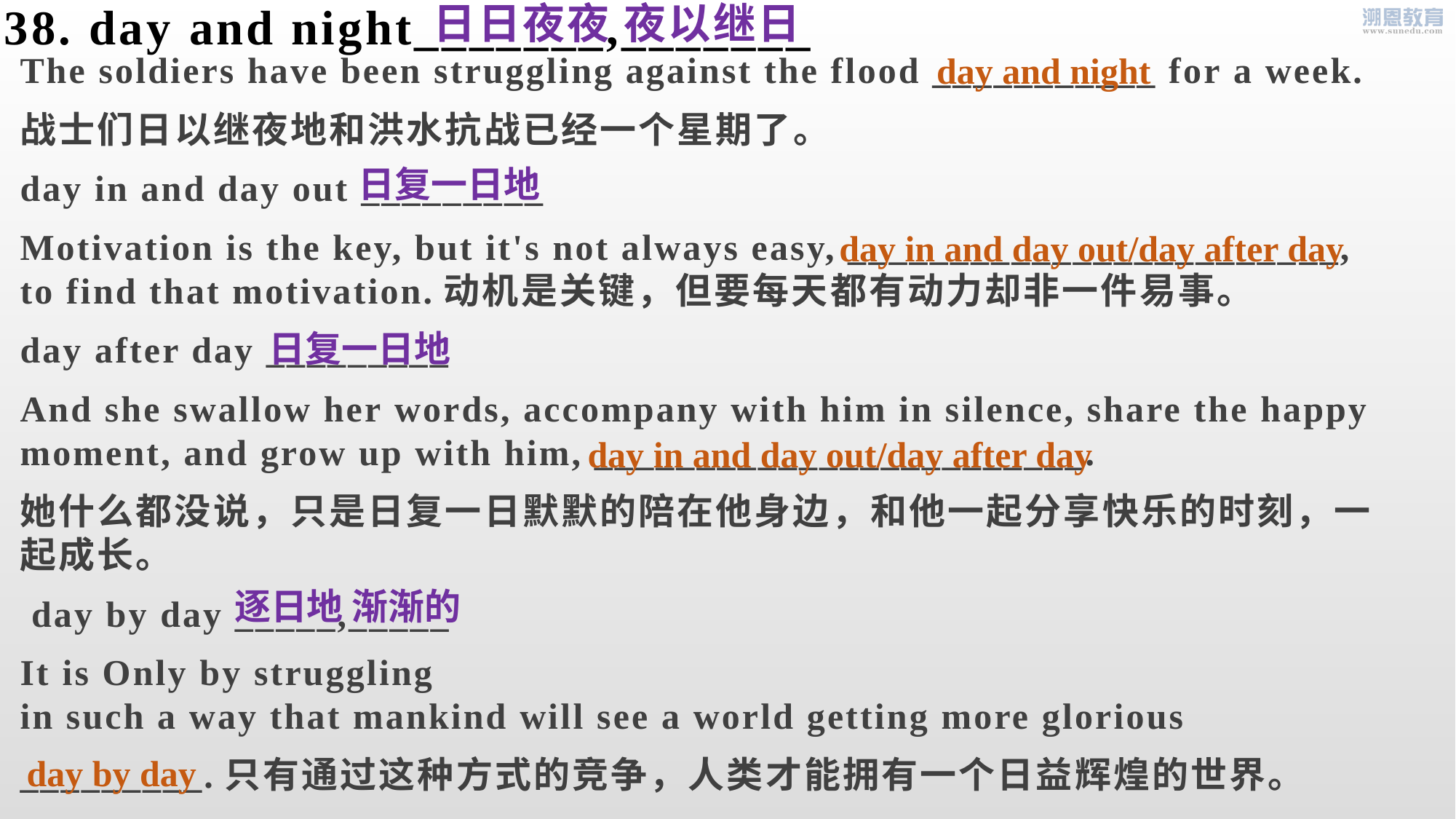

日日夜夜 夜以继日
38. day and night_______,_______
day and night
The soldiers have been struggling against the flood ___________ for a week.
战士们日以继夜地和洪水抗战已经一个星期了。
day in and day out _________
Motivation is the key, but it's not always easy, ________________________, to find that motivation.动机是关键，但要每天都有动力却非一件易事。
day after day _________
And she swallow her words, accompany with him in silence, share the happy moment, and grow up with him, ________________________.
她什么都没说，只是日复一日默默的陪在他身边，和他一起分享快乐的时刻，一起成长。
 day by day _____,_____
It is Only by struggling in such a way that mankind will see a world getting more glorious
_________.只有通过这种方式的竞争，人类才能拥有一个日益辉煌的世界。

日复一日地
day in and day out/day after day
日复一日地
day in and day out/day after day
逐日地 渐渐的
day by day